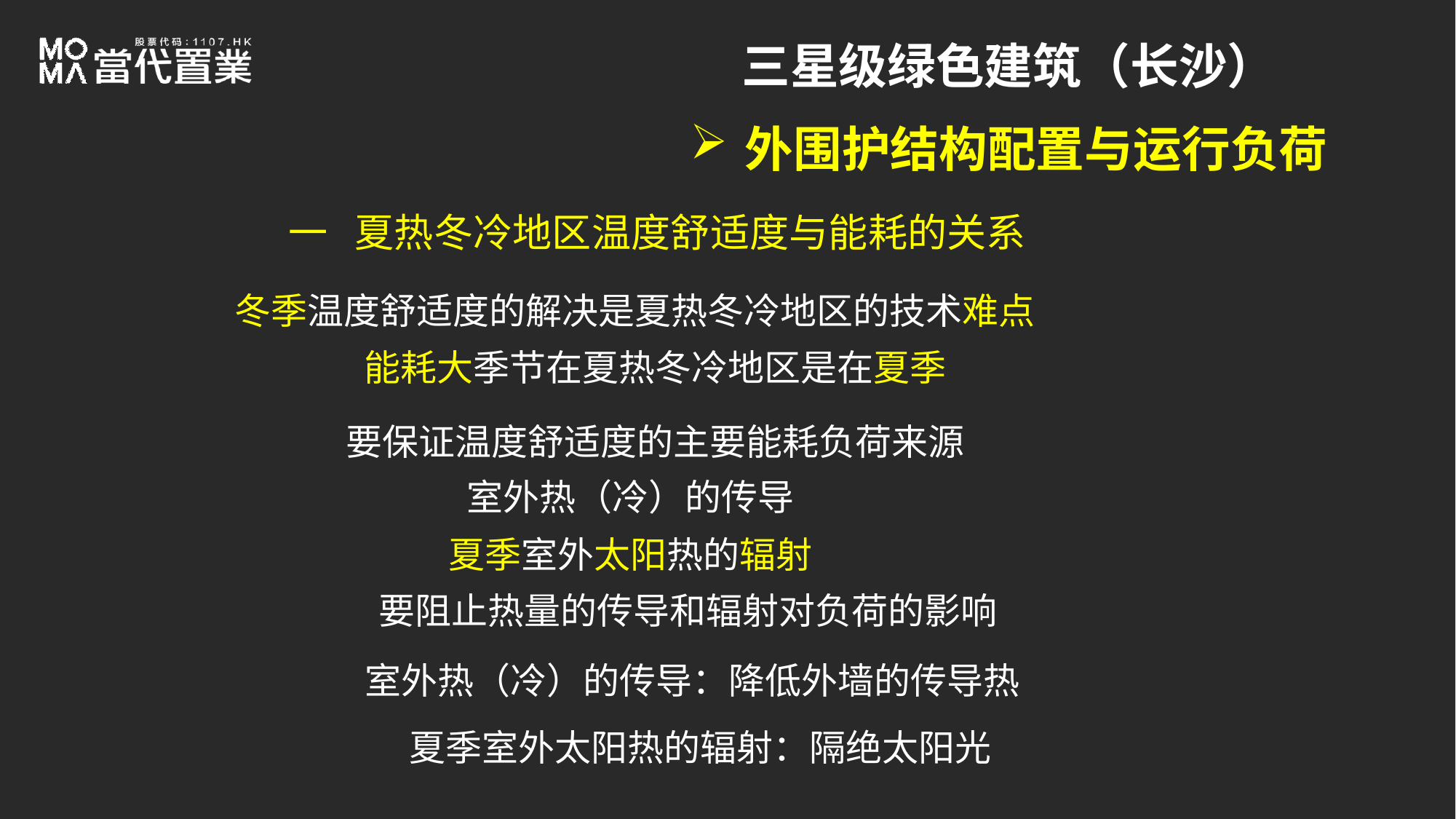

三星级绿色建筑（长沙）
外围护结构配置与运行负荷
一   夏热冬冷地区温度舒适度与能耗的关系
冬季温度舒适度的解决是夏热冬冷地区的技术难点
能耗大季节在夏热冬冷地区是在夏季
要保证温度舒适度的主要能耗负荷来源
室外热（冷）的传导
夏季室外太阳热的辐射
要阻止热量的传导和辐射对负荷的影响
室外热（冷）的传导：降低外墙的传导热
夏季室外太阳热的辐射：隔绝太阳光